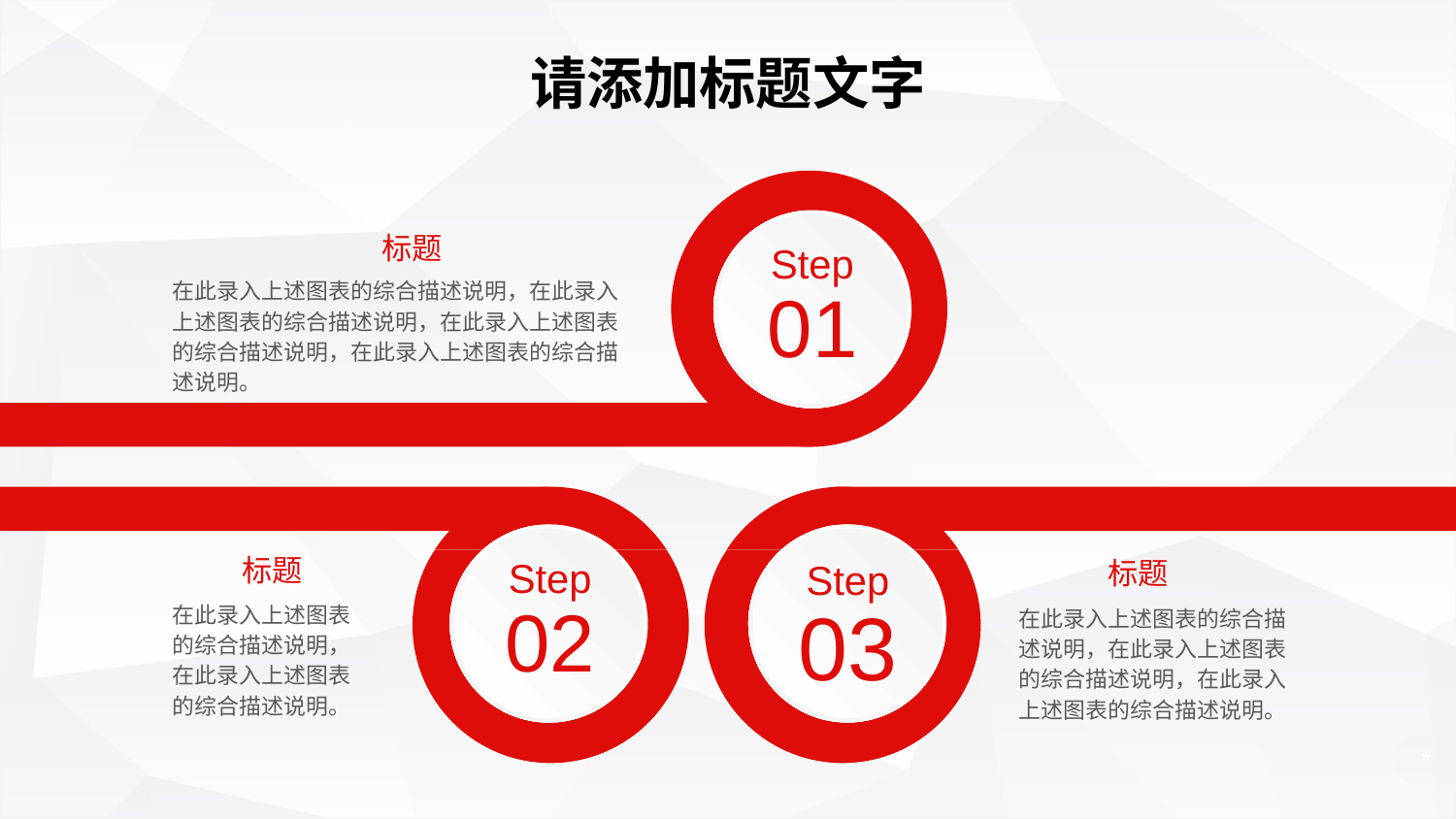

请添加标题文字

Step
01
标题
在此录入上述图表的综合描述说明，在此录入上述图表的综合描述说明，在此录入上述图表的综合描述说明，在此录入上述图表的综合描述说明。

Step
03

Step
02
标题
标题
在此录入上述图表的综合描述说明，在此录入上述图表的综合描述说明。
在此录入上述图表的综合描述说明，在此录入上述图表的综合描述说明，在此录入上述图表的综合描述说明。

*
延时符